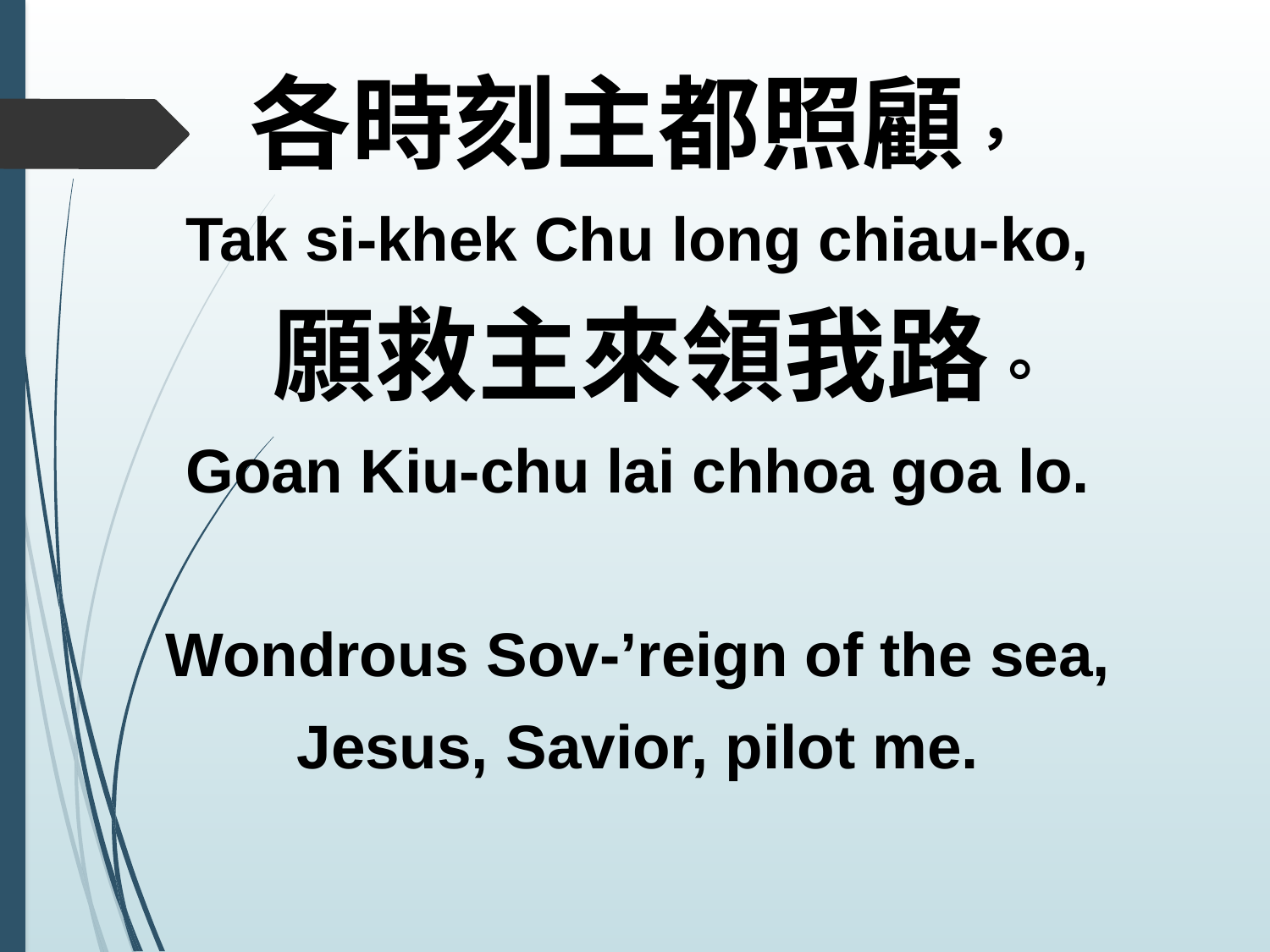

各時刻主都照顧，
Tak si-khek Chu long chiau-ko,
 願救主來領我路。
Goan Kiu-chu lai chhoa goa lo.

Wondrous Sov-’reign of the sea,
Jesus, Savior, pilot me.